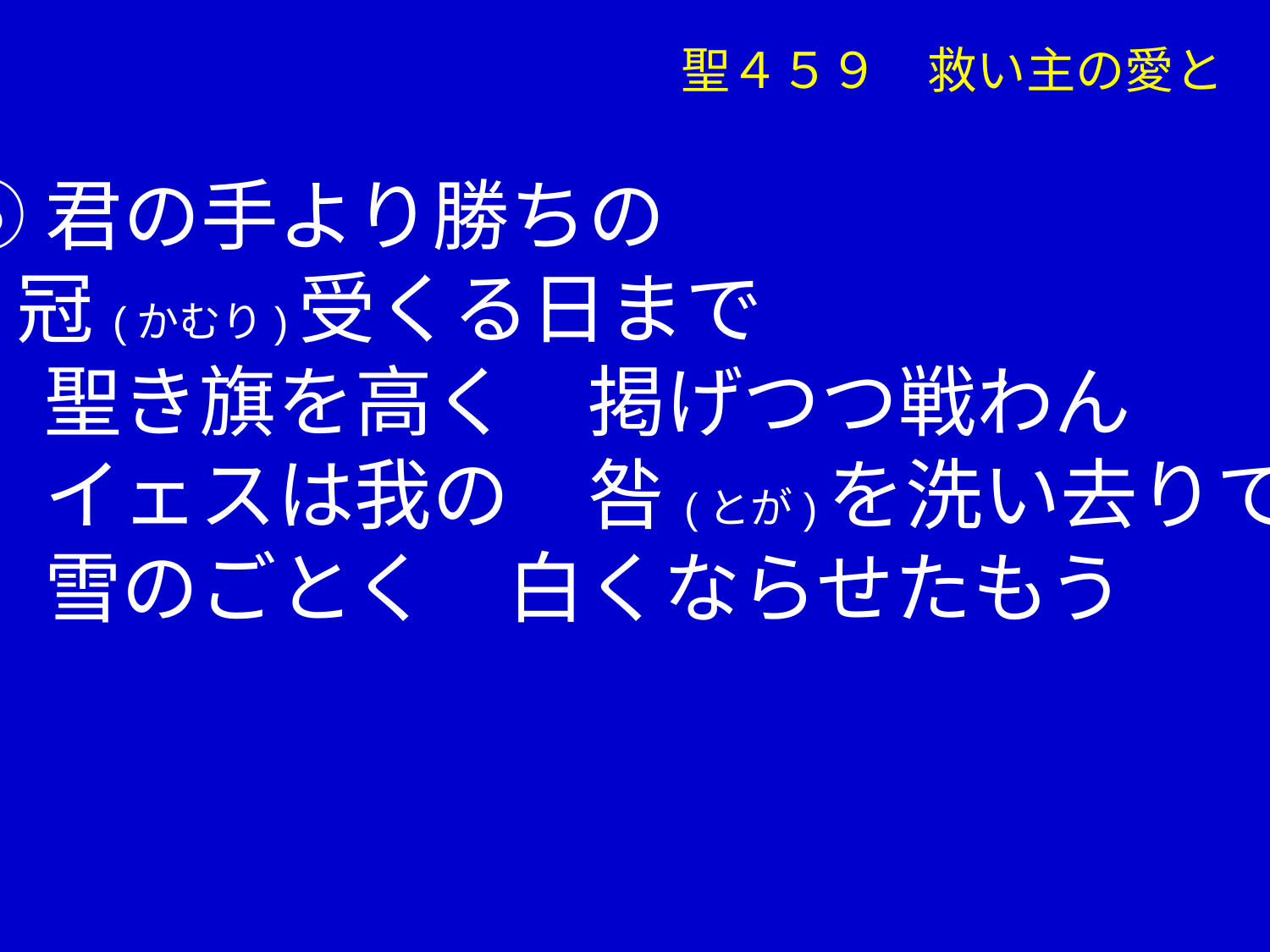

聖４５９　救い主の愛と
⑤君の手より勝ちの
   冠(かむり)受くる日まで
　 聖き旗を高く　掲げつつ戦わん
　 イェスは我の　咎(とが)を洗い去りて
　 雪のごとく　白くならせたもう